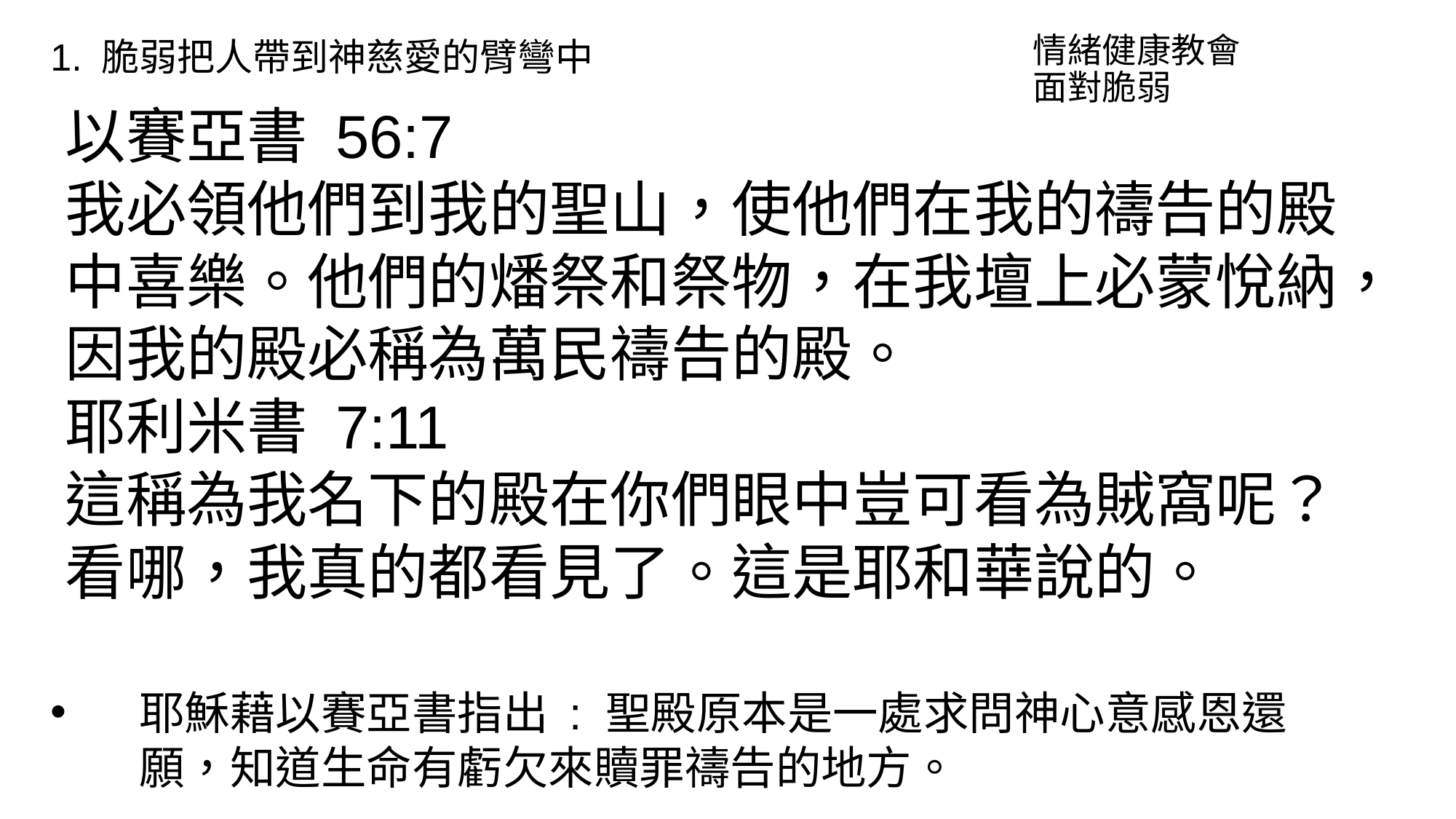

情緒健康教會
面對脆弱
1. 脆弱把人帶到神慈愛的臂彎中
以賽亞書 56:7
我必領他們到我的聖山，使他們在我的禱告的殿中喜樂。他們的燔祭和祭物，在我壇上必蒙悅納，因我的殿必稱為萬民禱告的殿。
耶利米書 7:11
這稱為我名下的殿在你們眼中豈可看為賊窩呢？看哪，我真的都看見了。這是耶和華說的。
耶穌藉以賽亞書指出 : 聖殿原本是一處求問神心意感恩還願，知道生命有虧欠來贖罪禱告的地方。